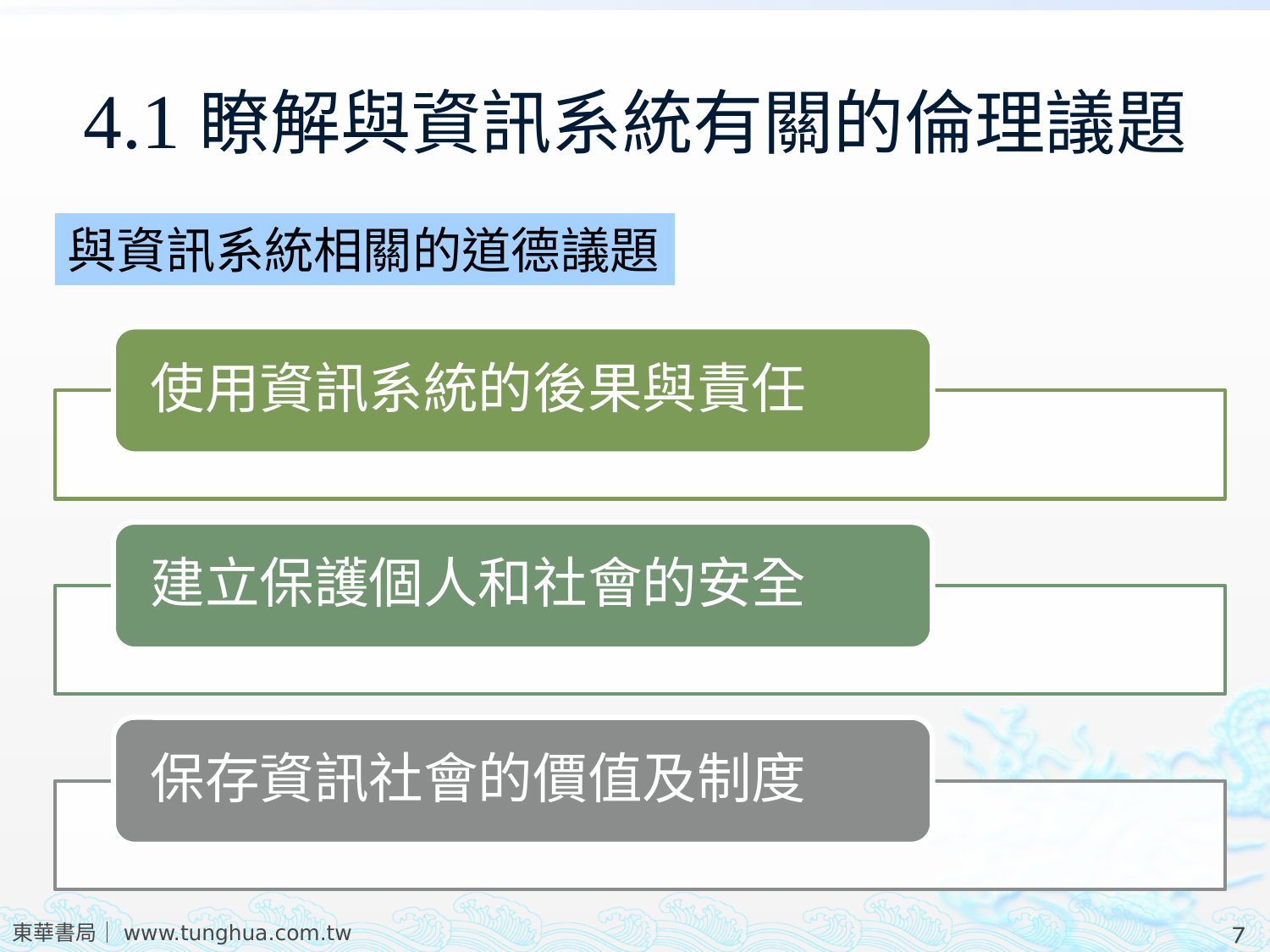

# 4.1瞭解與資訊系統有關的倫理議題
與資訊系統相關的道德議題
使用資訊系統的後果與責任
建立保護個人和社會的安全
保存資訊社會的價值及制度